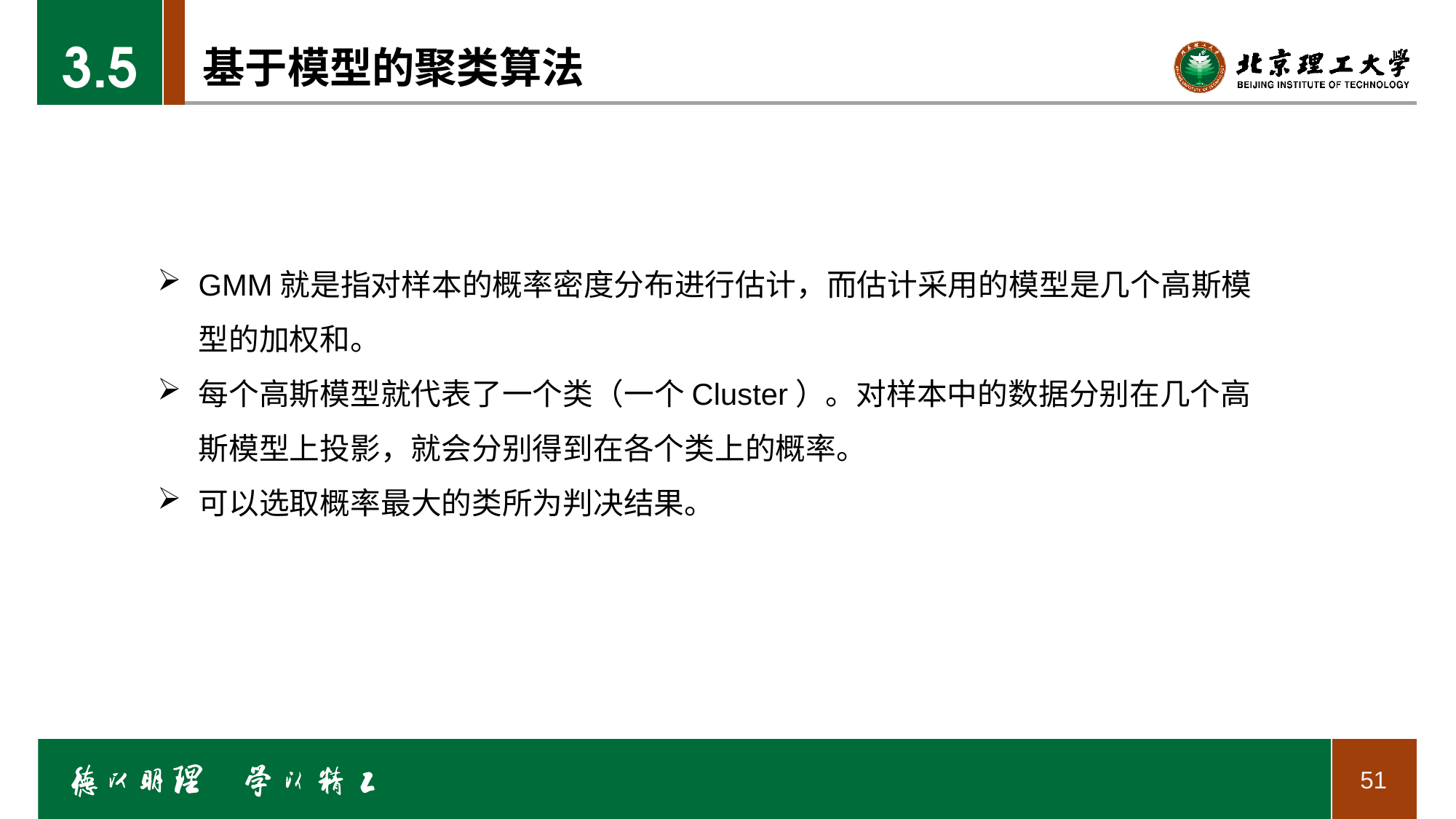

3.5
# 基于模型的聚类算法
GMM就是指对样本的概率密度分布进行估计，而估计采用的模型是几个高斯模型的加权和。
每个高斯模型就代表了一个类（一个Cluster）。对样本中的数据分别在几个高斯模型上投影，就会分别得到在各个类上的概率。
可以选取概率最大的类所为判决结果。